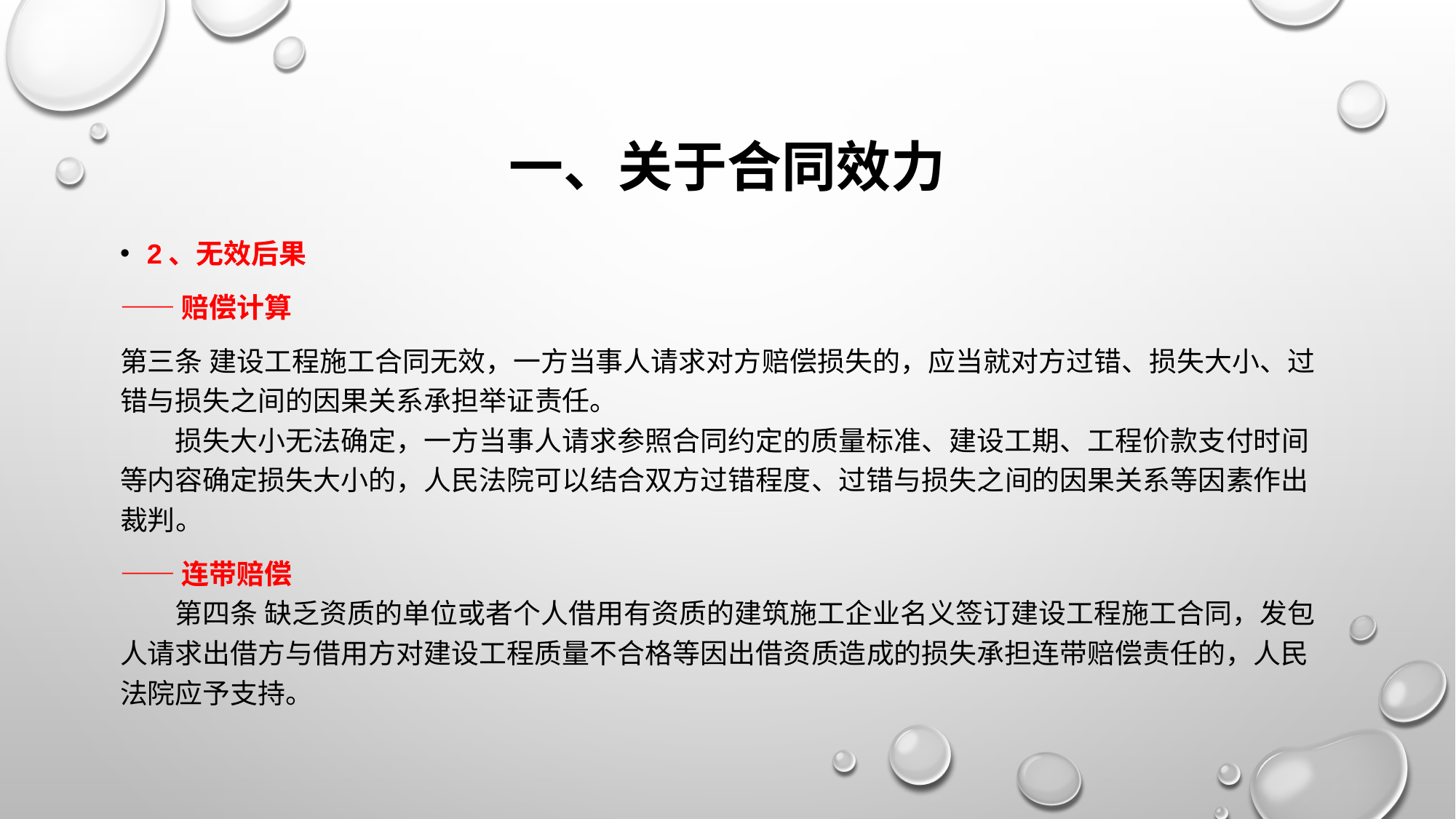

# 一、关于合同效力
2、无效后果
——赔偿计算
第三条 建设工程施工合同无效，一方当事人请求对方赔偿损失的，应当就对方过错、损失大小、过错与损失之间的因果关系承担举证责任。
　　损失大小无法确定，一方当事人请求参照合同约定的质量标准、建设工期、工程价款支付时间等内容确定损失大小的，人民法院可以结合双方过错程度、过错与损失之间的因果关系等因素作出裁判。
——连带赔偿
　　第四条 缺乏资质的单位或者个人借用有资质的建筑施工企业名义签订建设工程施工合同，发包人请求出借方与借用方对建设工程质量不合格等因出借资质造成的损失承担连带赔偿责任的，人民法院应予支持。